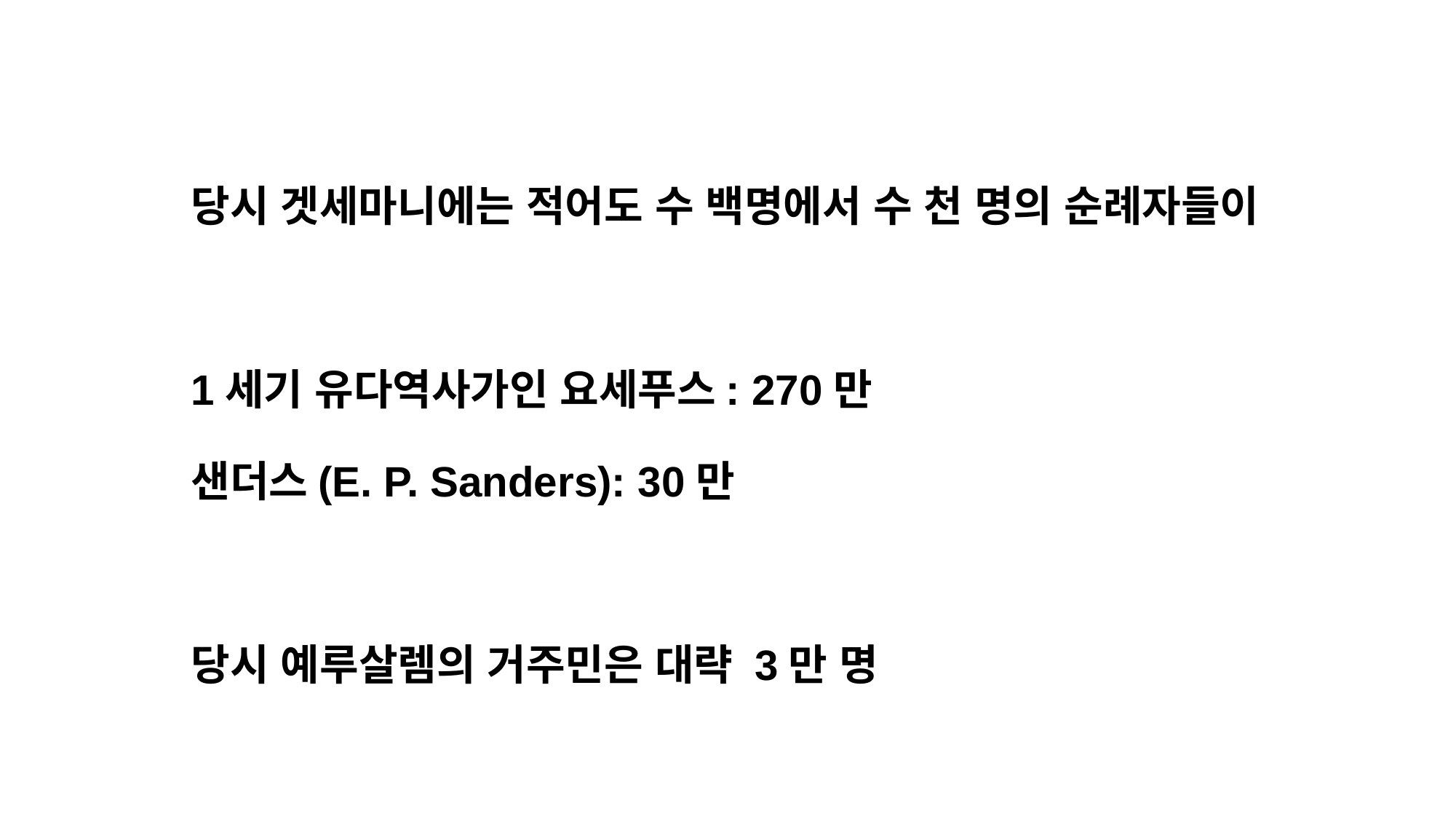

당시 겟세마니에는 적어도 수 백명에서 수 천 명의 순례자들이

1세기 유다역사가인 요세푸스: 270만
샌더스(E. P. Sanders): 30만

당시 예루살렘의 거주민은 대략 3만 명